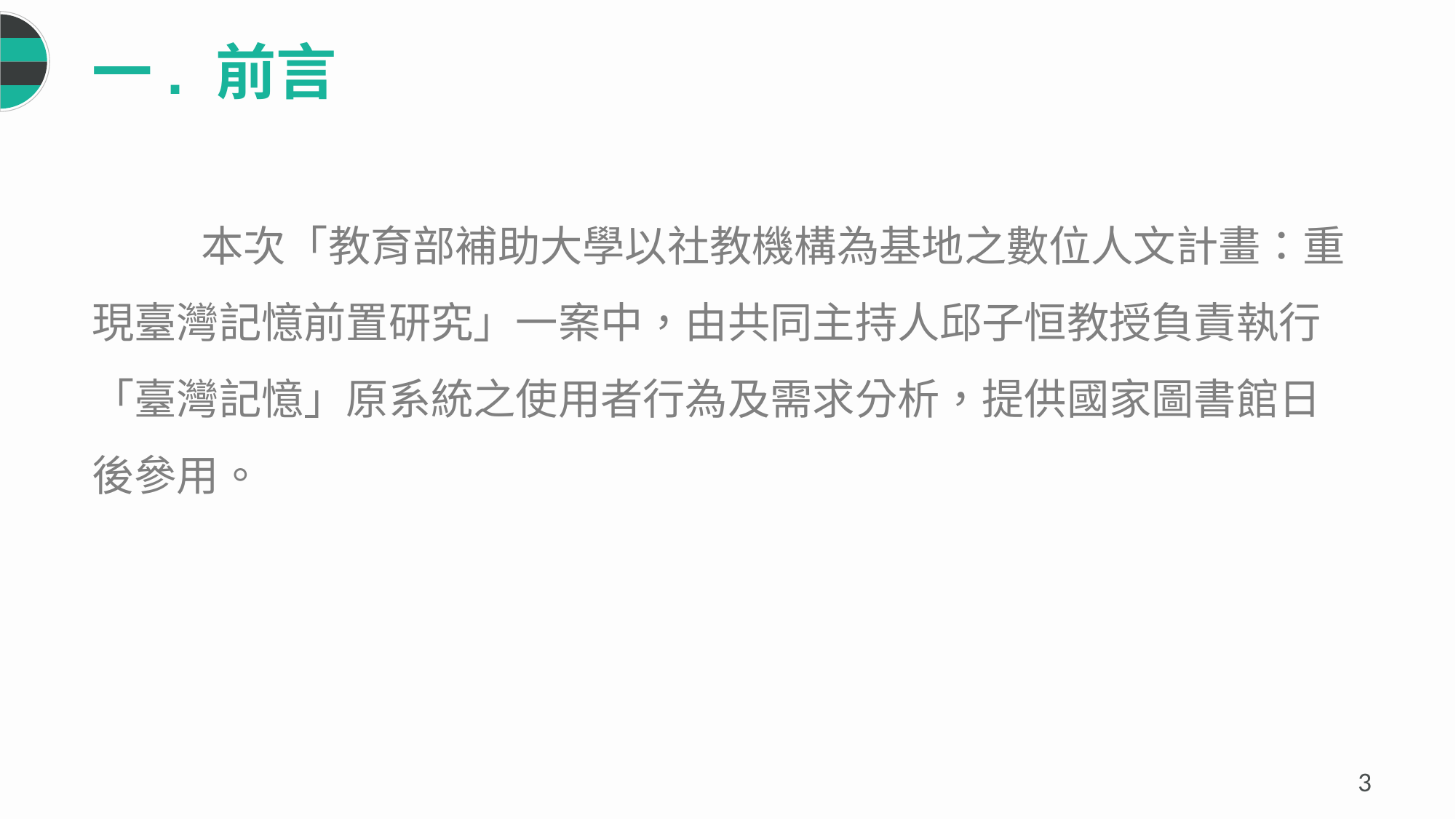

一. 前言
	本次「教育部補助大學以社教機構為基地之數位人文計畫：重現臺灣記憶前置研究」一案中，由共同主持人邱子恒教授負責執行「臺灣記憶」原系統之使用者行為及需求分析，提供國家圖書館日後參用。
3